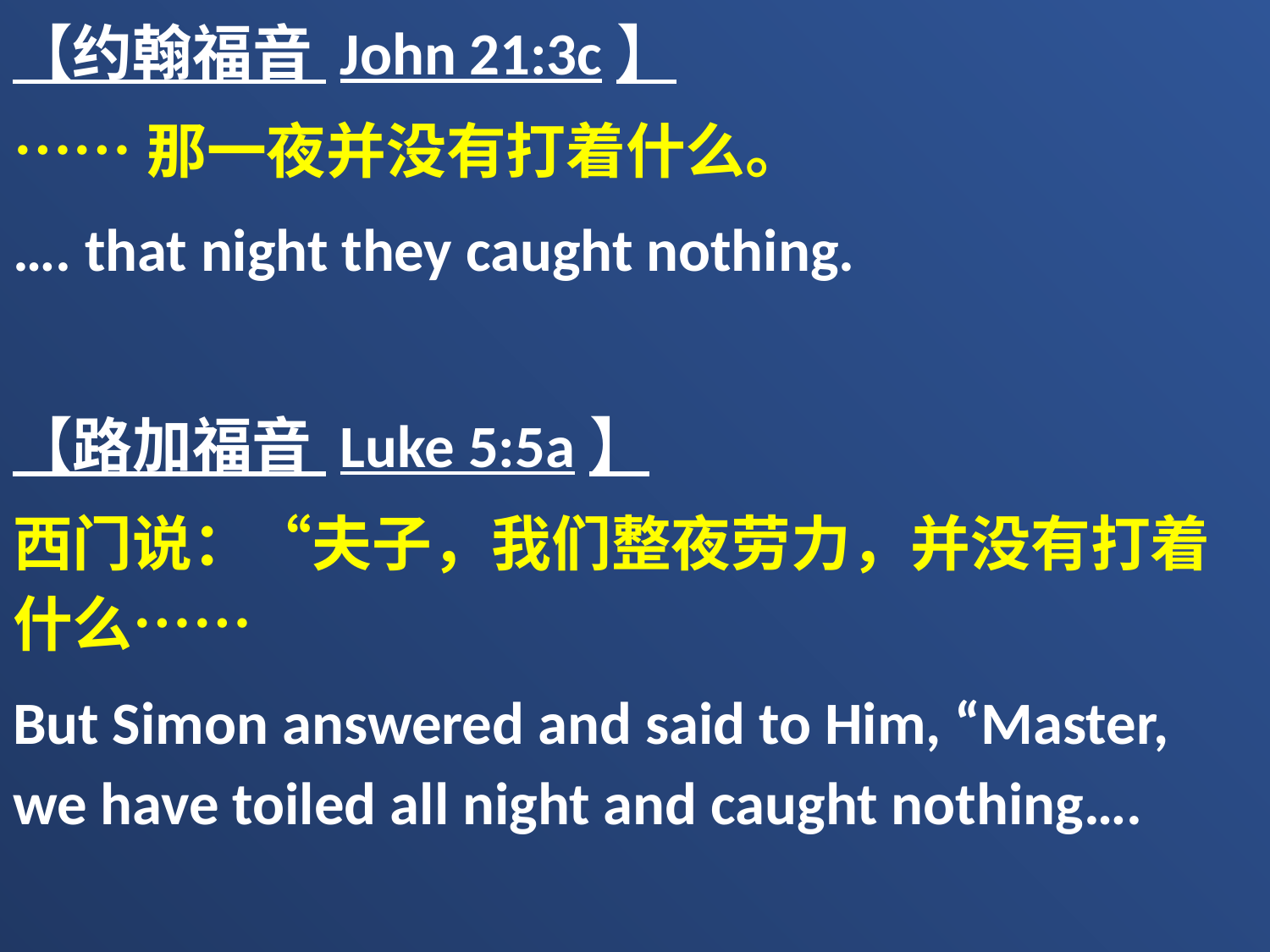

【约翰福音 John 21:3c】
……那一夜并没有打着什么。
…. that night they caught nothing.

【路加福音 Luke 5:5a】
西门说：“夫子，我们整夜劳力，并没有打着什么……
But Simon answered and said to Him, “Master, we have toiled all night and caught nothing….